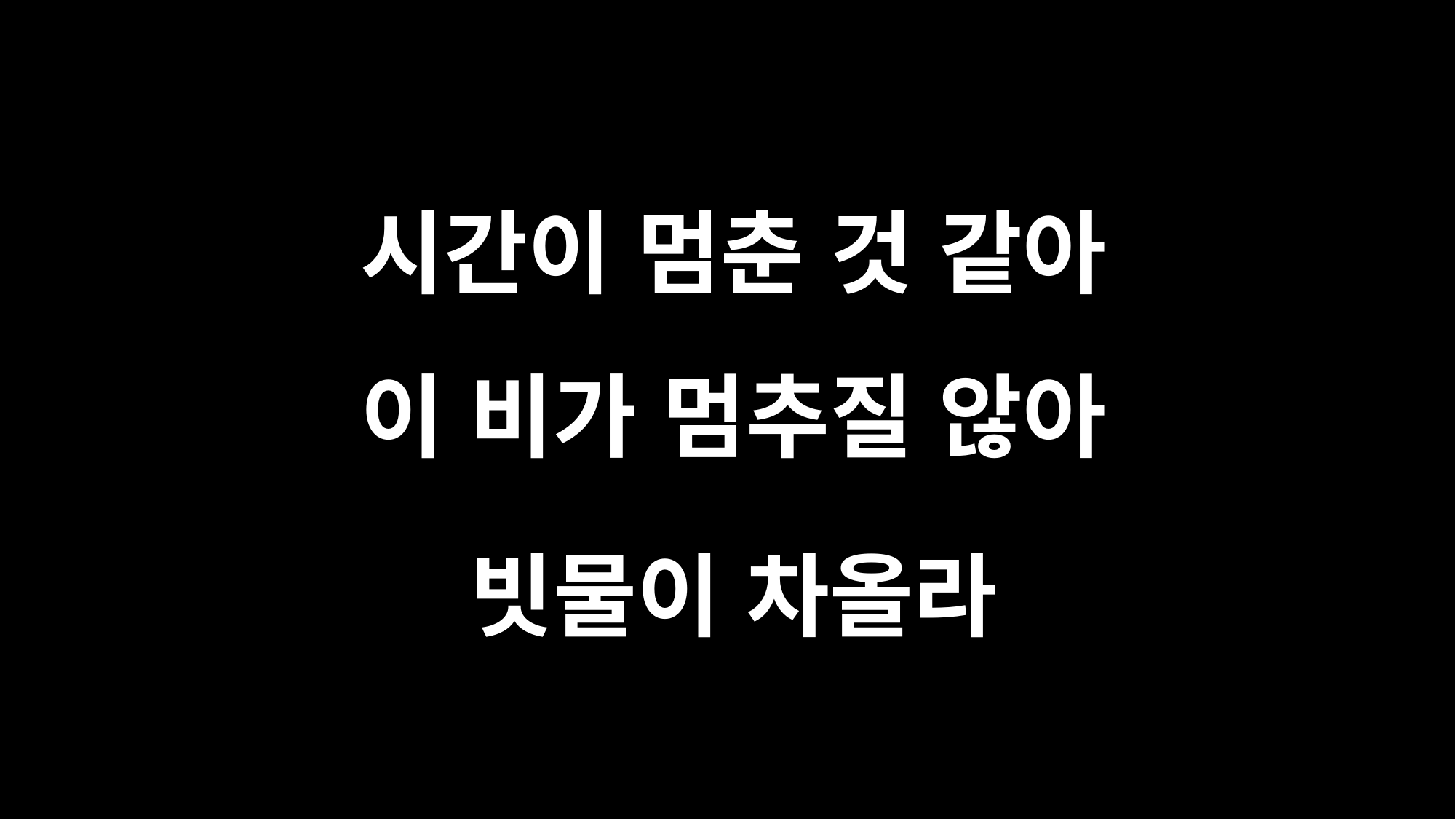

시간이 멈춘 것 같아
이 비가 멈추질 않아
빗물이 차올라